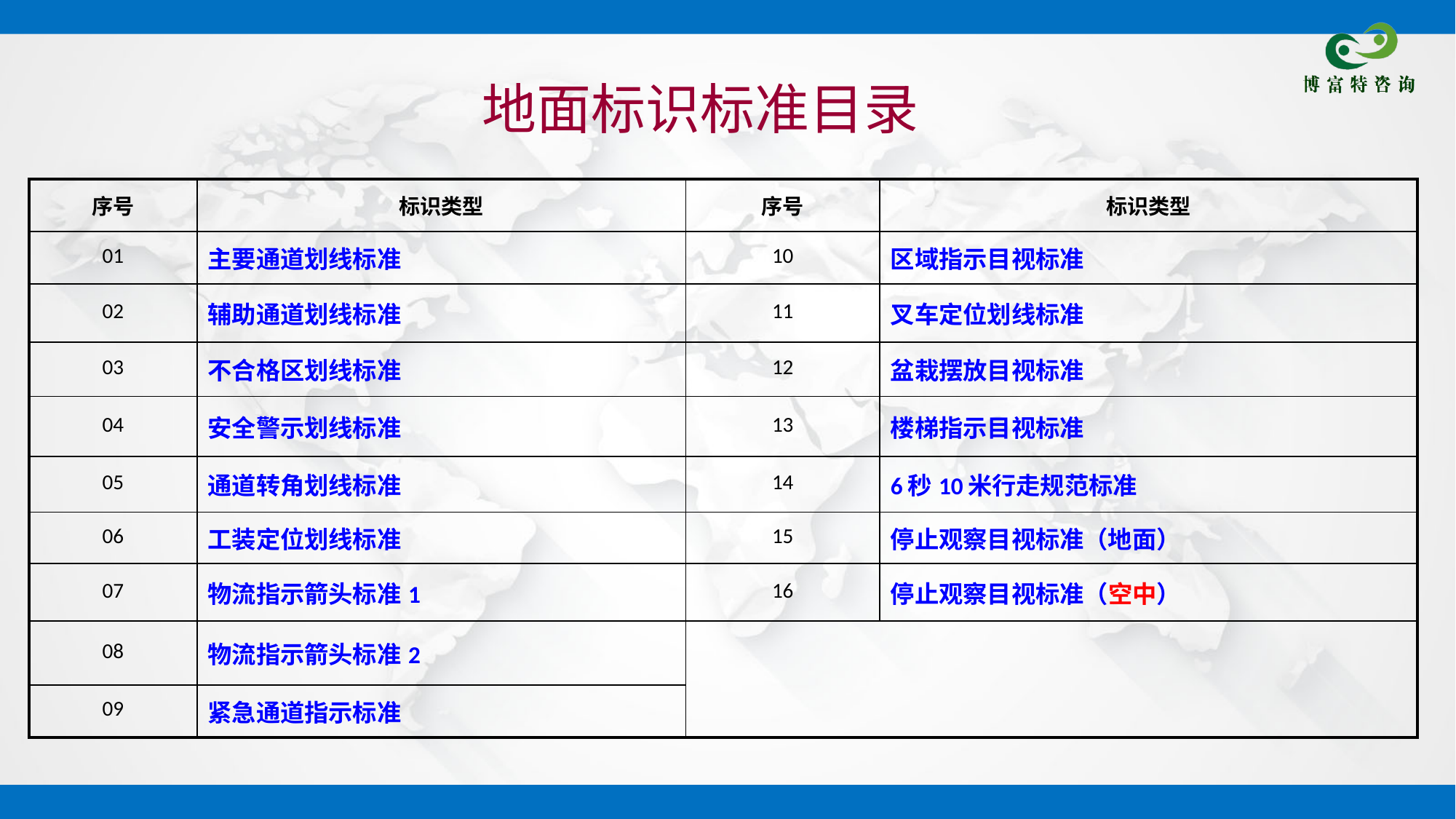

地面标识标准目录
| 序号 | 标识类型 | 序号 | 标识类型 |
| --- | --- | --- | --- |
| 01 | 主要通道划线标准 | 10 | 区域指示目视标准 |
| 02 | 辅助通道划线标准 | 11 | 叉车定位划线标准 |
| 03 | 不合格区划线标准 | 12 | 盆栽摆放目视标准 |
| 04 | 安全警示划线标准 | 13 | 楼梯指示目视标准 |
| 05 | 通道转角划线标准 | 14 | 6秒10米行走规范标准 |
| 06 | 工装定位划线标准 | 15 | 停止观察目视标准（地面） |
| 07 | 物流指示箭头标准1 | 16 | 停止观察目视标准（空中） |
| 08 | 物流指示箭头标准2 |  |  |
| 09 | 紧急通道指示标准 |  |  |